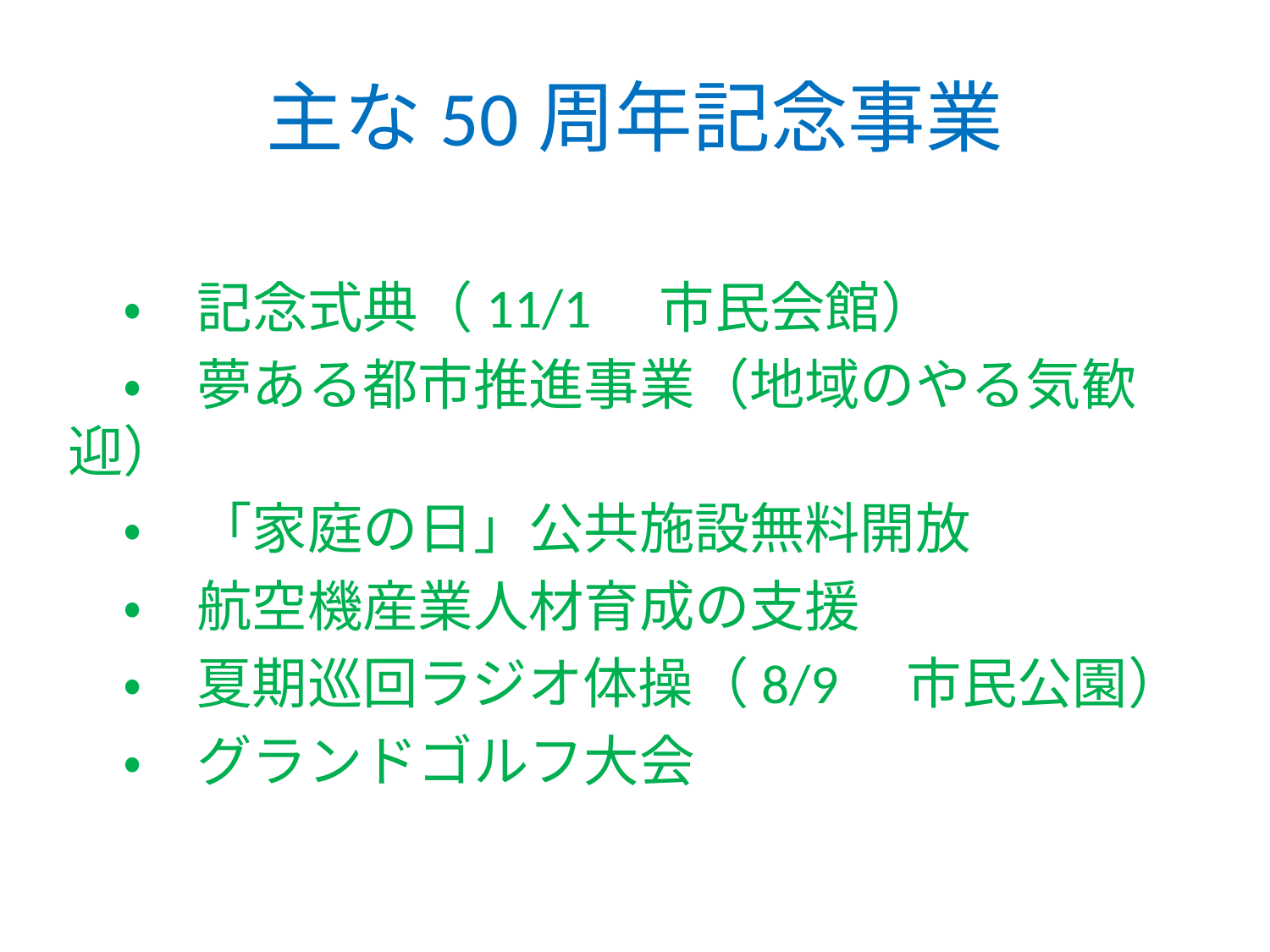

# 主な50周年記念事業
　・　記念式典（11/1　市民会館）
　・　夢ある都市推進事業（地域のやる気歓迎）
　・　「家庭の日」公共施設無料開放
　・　航空機産業人材育成の支援
　・　夏期巡回ラジオ体操（8/9　市民公園）
　・　グランドゴルフ大会